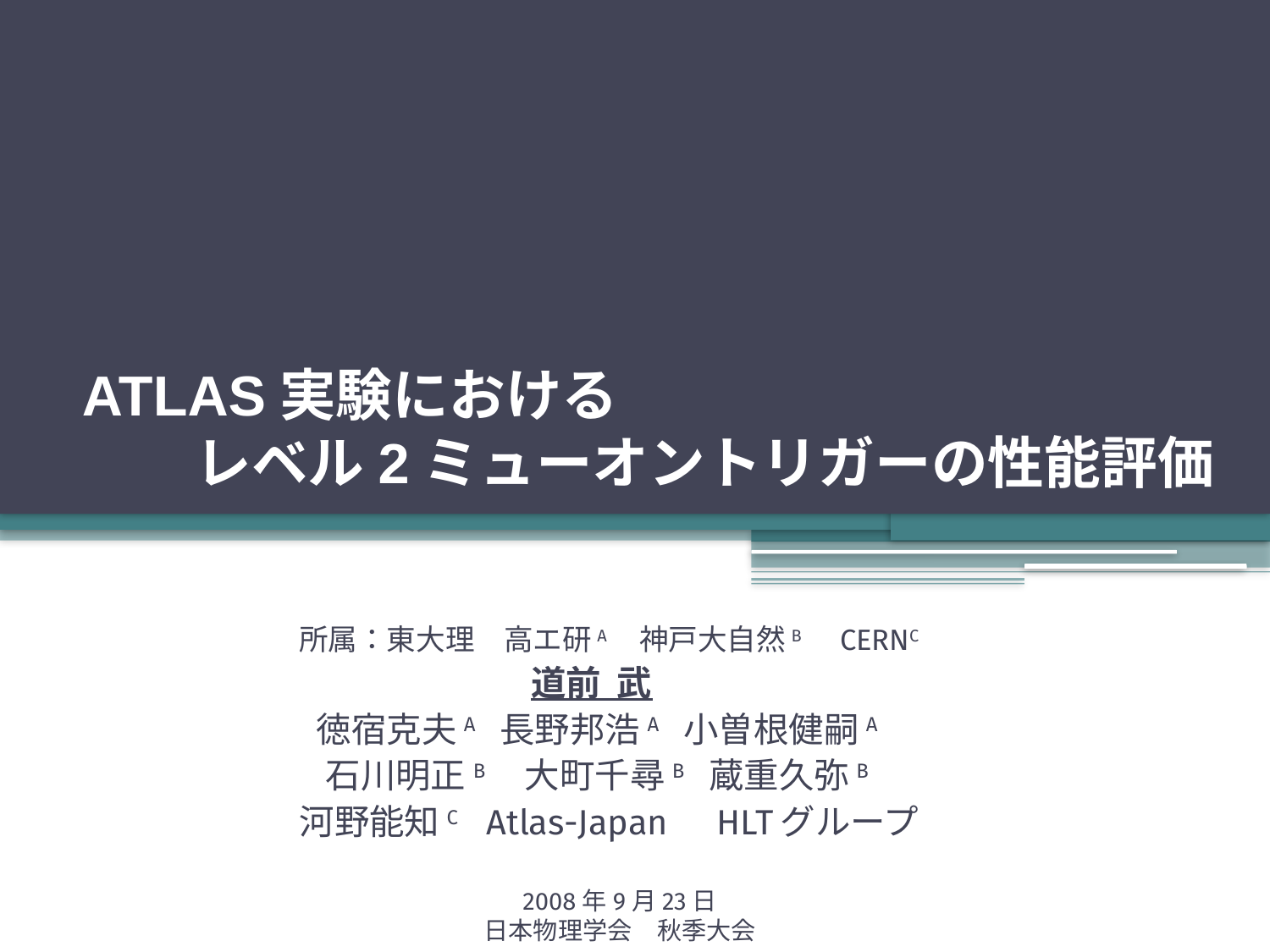

# ATLAS実験における 　　レベル2ミューオントリガーの性能評価
所属：東大理　高エ研A　神戸大自然B　CERNC
道前  武
徳宿克夫A　長野邦浩A　小曽根健嗣A
石川明正B　大町千尋B　蔵重久弥B
河野能知C　Atlas-Japan　HLTグループ

2008年9月23日
日本物理学会　秋季大会